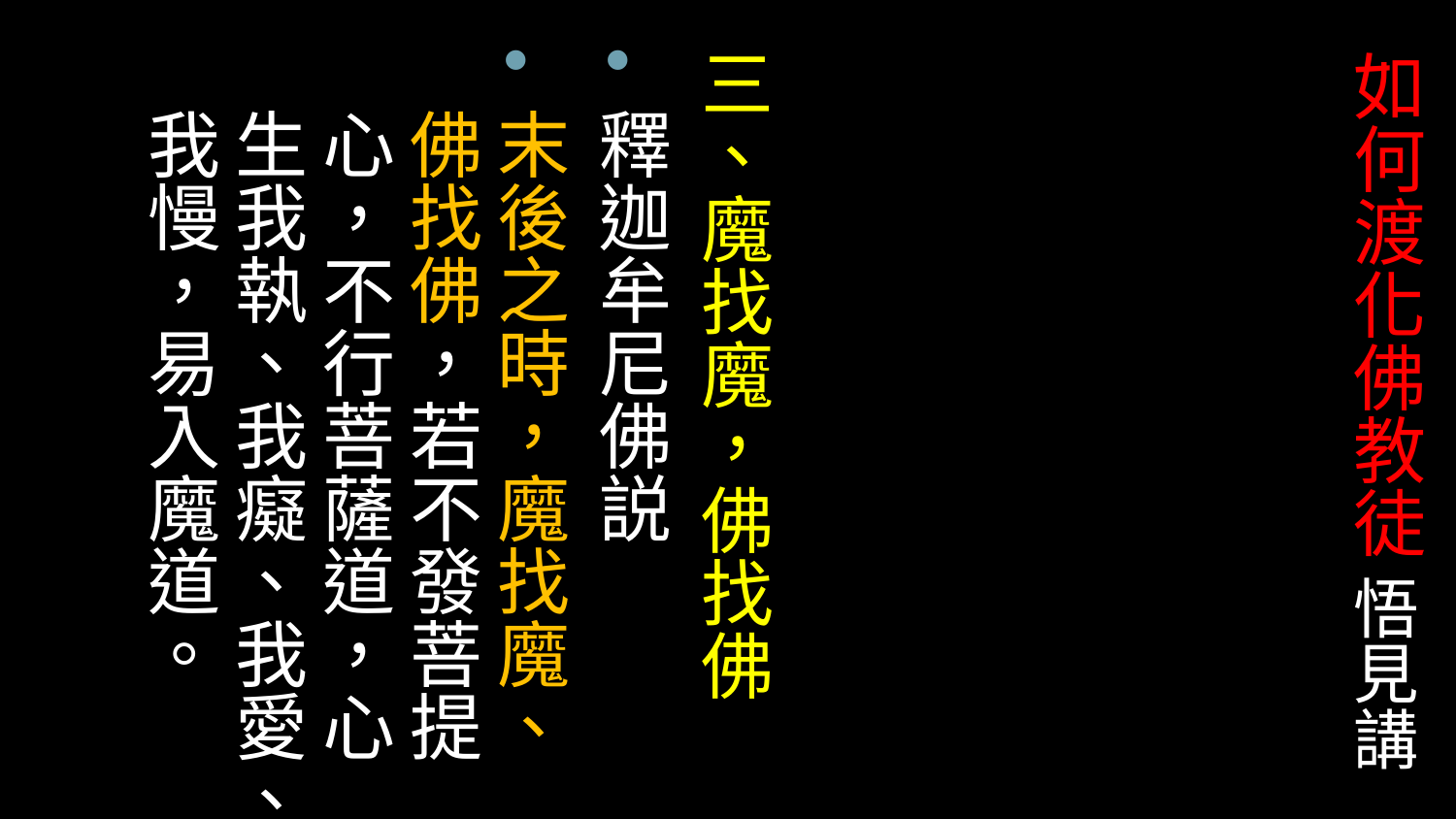

三、魔找魔，佛找佛
釋迦牟尼佛説
末後之時，魔找魔、佛找佛，若不發菩提心，不行菩薩道，心生我執、我癡、我愛、我慢，易入魔道。

# 如何渡化佛教徒 悟見講